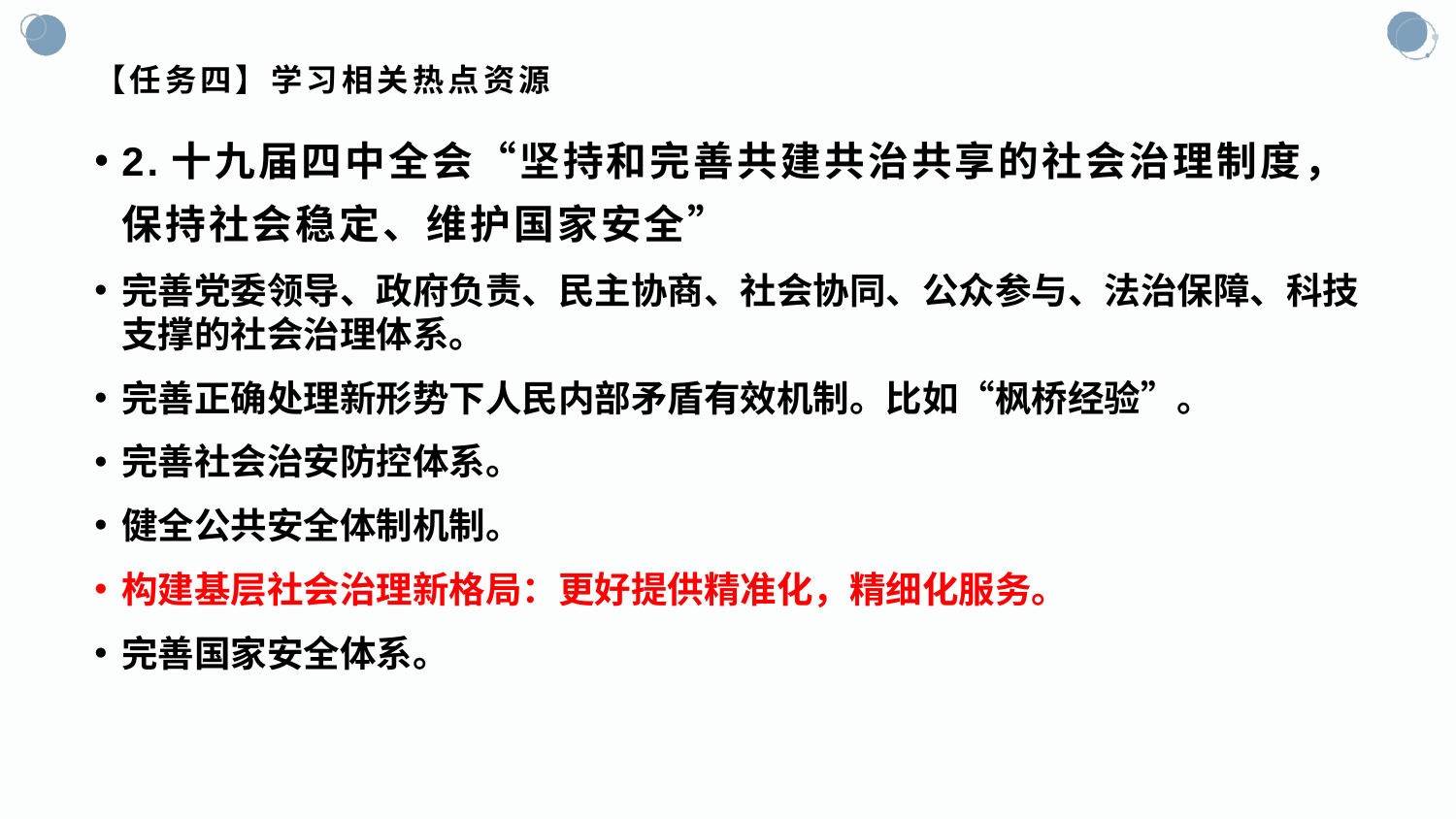

# 【任务四】学习相关热点资源
2.十九届四中全会“坚持和完善共建共治共享的社会治理制度，保持社会稳定、维护国家安全”
完善党委领导、政府负责、民主协商、社会协同、公众参与、法治保障、科技支撑的社会治理体系。
完善正确处理新形势下人民内部矛盾有效机制。比如“枫桥经验”。
完善社会治安防控体系。
健全公共安全体制机制。
构建基层社会治理新格局：更好提供精准化，精细化服务。
完善国家安全体系。